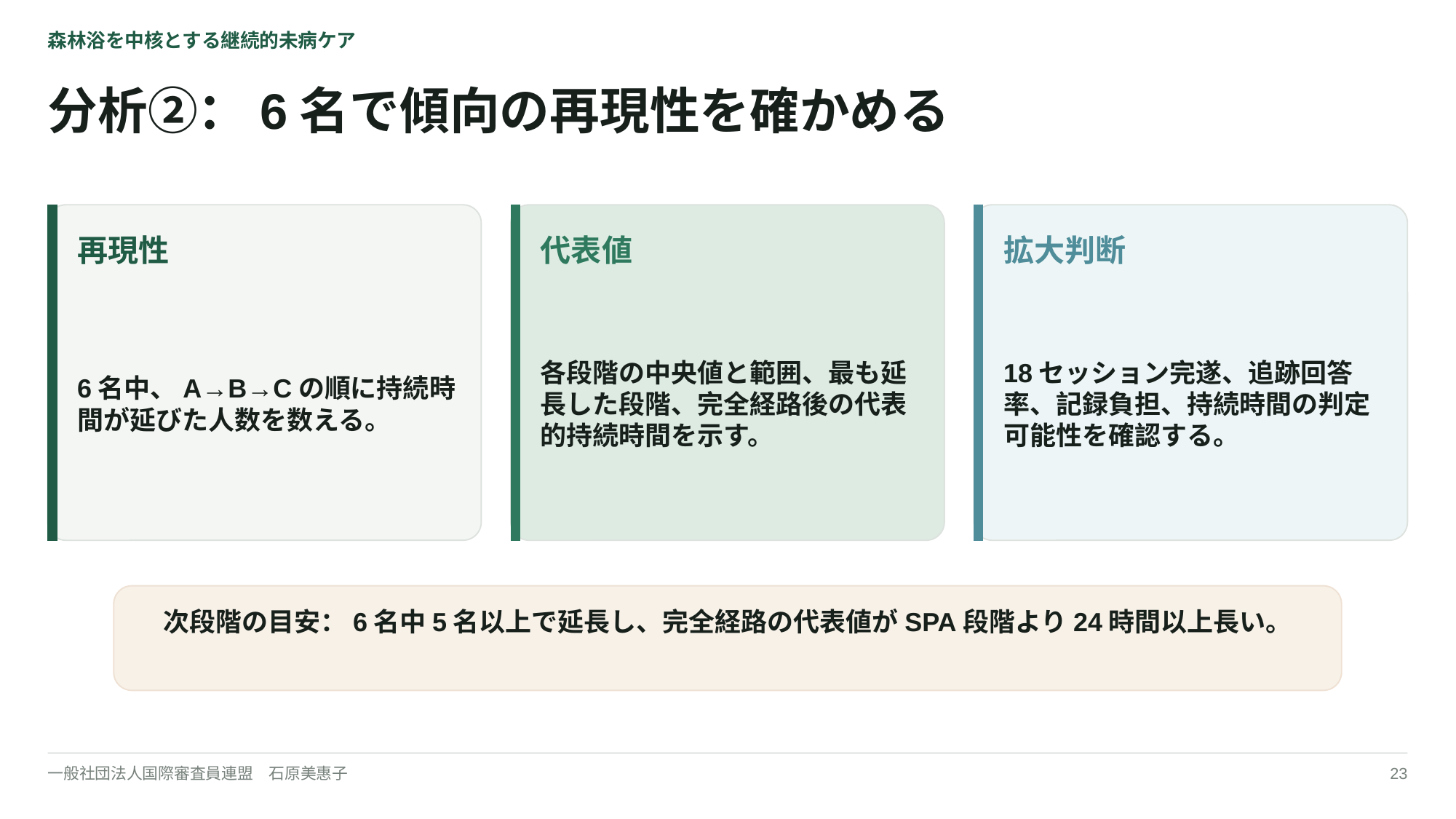

森林浴を中核とする継続的未病ケア
分析②：6名で傾向の再現性を確かめる

再現性
代表値
拡大判断
6名中、A→B→Cの順に持続時間が延びた人数を数える。
各段階の中央値と範囲、最も延長した段階、完全経路後の代表的持続時間を示す。
18セッション完遂、追跡回答率、記録負担、持続時間の判定可能性を確認する。

次段階の目安：6名中5名以上で延長し、完全経路の代表値がSPA段階より24時間以上長い。

一般社団法人国際審査員連盟　石原美惠子
23